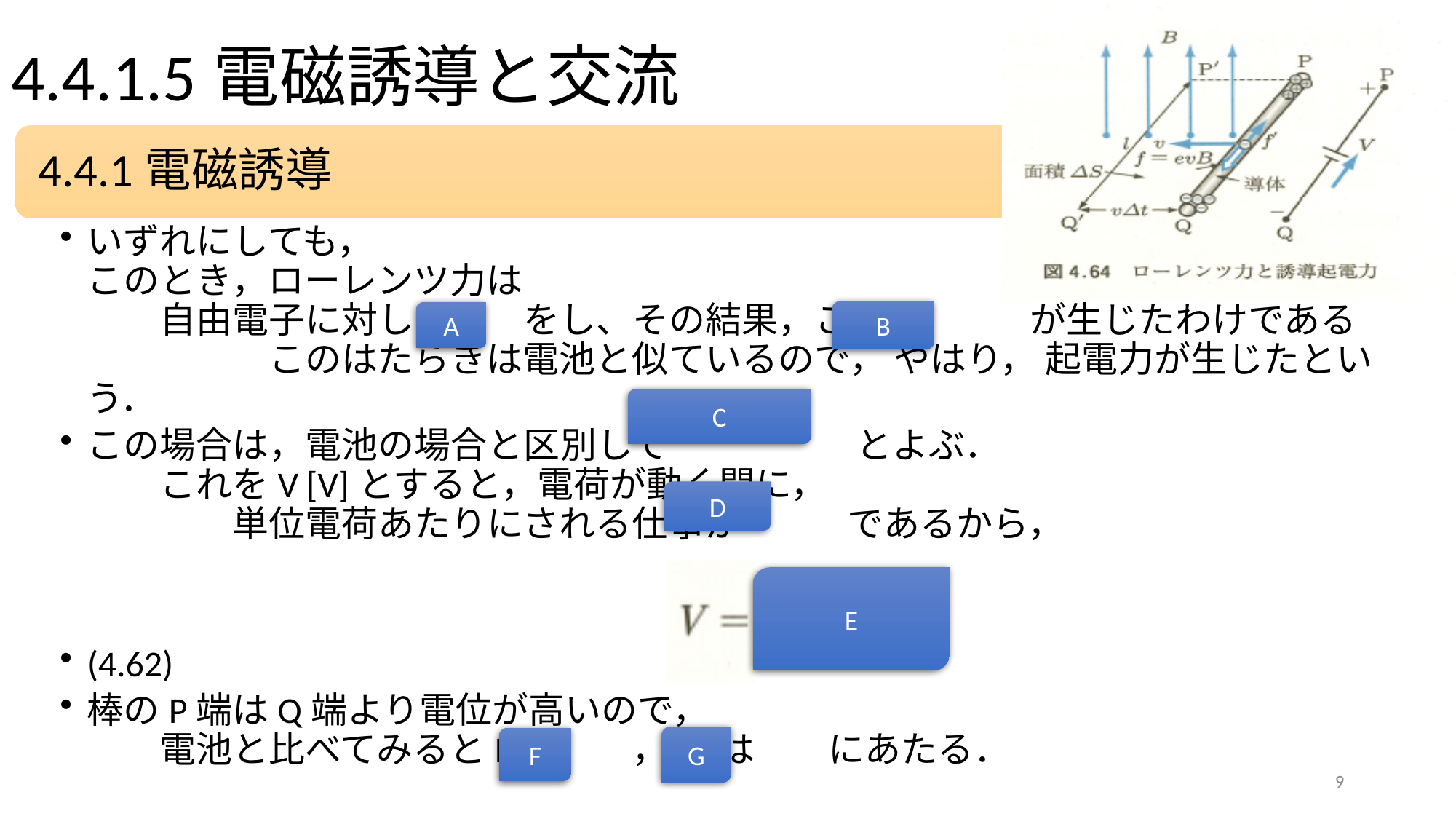

# 4.4.1.5電磁誘導と交流

4.4.1電磁誘導
いずれにしても，
このとき，ローレンツ力は
　　自由電子に対して         をし、その結果，ここに             が生じたわけである
　　　　　このはたらきは電池と似ているので， やはり， 起電力が生じたという．
この場合は，電池の場合と区別して                       とよぶ．
　　これをV [V]とすると，電荷が動く間に，
　　　　単位電荷あたりにされる仕事が             であるから，

(4.62)
棒のP端はQ端より電位が高いので，
　　電池と比べてみるとPは         ， Qは         にあたる．

B
A
C
D

E
G
F
9